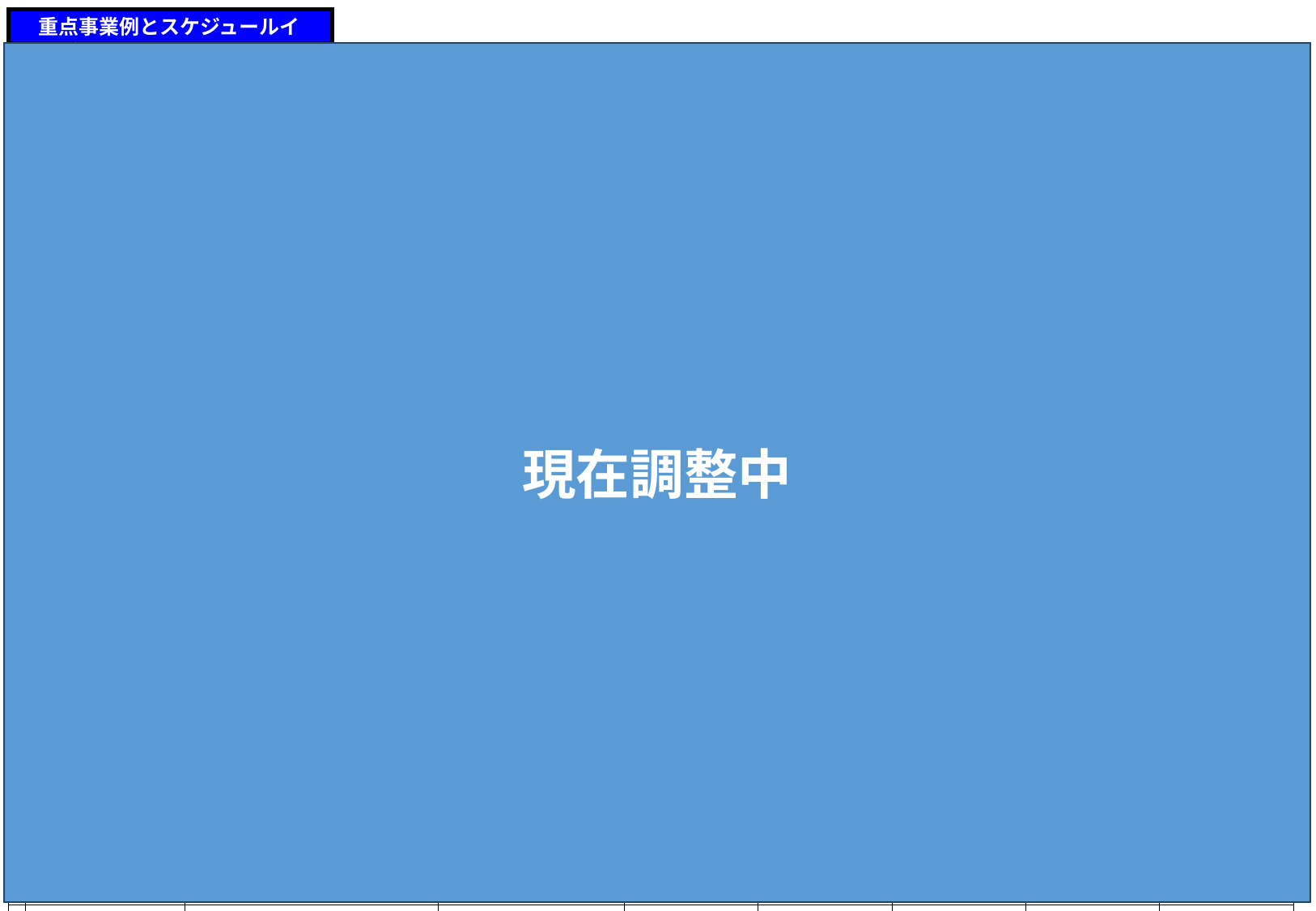

重点事業例とスケジュールイメージ
|  |  |  |  |  |  |  |  |  |  |
| --- | --- | --- | --- | --- | --- | --- | --- | --- | --- |
| ※　スケジュールについては、策定時のイメージ。 |  |  |  |  |  |  |  |  |  |
| 施策名 |  |  | 概要 | 取組主体 | スケジュールイメージ |  |  |  |  |
|  |  |  |  |  | ２０２６ | ２０２７ | ２０２８ | ２０２９ | ２０３０ |
| 文化力を活用した世界に誇れる魅力あふれる都市 |  |  |  |  |  |  |  |  |  |
|  | 大阪らしい芸術文化の魅力の創出 |  | 国が主導する文化プログラムの動きを踏まえた取組みとして、大阪の文化資源である伝統芸能を観光資源として活用するためのコンテンツ創造、並びに地域の魅力を発信する事業を実施する。 | 大阪市 |  |  |  |  |  |
|  | 美術館・博物館の魅力向上 |  | 『大阪市ミュージアムビジョン』に掲げる、①大阪の知を拓く、②大阪を元気にする、③学びと活動の拠点へを目標に、「都市のコアとしてのミュージアム」の実現に向け、都市魅力の向上と新たな文化・人材の創出に貢献する。 | 大阪市 |  |  |  |  |  |
|  | 大阪文化芸術創出事業 （文化芸術の魅力発信） |  | 文化を核として大阪の都市魅力を創造し、広く国内外に発信していく事業として、大阪文化芸術フェスを実施する。府内のホールや劇場、公園において、大阪が誇る上方伝統芸能や上方演芸をはじめ、音楽や演劇等、多彩で豊かな文化資源を活用した様々なプログラムを実施し、多くの観光客を呼び込むことを目指す。 | 大阪府・大阪市・ 大阪観光局・ 大阪商工会議所・ 一般財団法人関西観光本部 |  |  |  |  |  |
|  | 大阪文化芸術創出事業 （公演機会の創出） |  | 新型コロナウイルス感染症と共存しながら、文化芸術活動の回復に取り組むため、大阪市と連携して文化芸術プログラムを実施し、大阪ゆかりのアーティスト・演芸人や劇団・楽団等の公演・活動の場を創出するとともに、府民に文化芸術に触れる機会を提供する。 | 大阪府・大阪市・ 大阪観光局・ 大阪商工会議所・ 一般財団法人関西観光本部 |  |  |  |  |  |
|  | 大阪文化芸術創出事業 （文化芸術活動の助成） |  | 新型コロナウイルスの感染拡大により、舞台公演等の文化芸術活動に影響を受けているアーティストや文化芸術団体等の活動を支援するため、大阪市と連携し、公演実施にかかる会場使用料を補助する。 | 大阪府・大阪市・ 大阪観光局・ 大阪商工会議所・ 一般財団法人関西観光本部 |  |  |  |  |  |
| スポーツによる活力にあふれる都市 |  |  |  |  |  |  |  |  |  |
|  | 国際競技大会、イベント等の誘致・開催 |  | 大阪のブランド力を活用して国際競技大会などを誘致し、トップアスリートの競技を直接観戦し、スポーツの感動や興奮を体験できる機会を提供する。 | 大阪市 |  |  |  |  |  |
|  | 大阪マラソン開催事業 |  | さらなる魅力づくりに取り組むとともに、大会の国際化を推進することにより、世界トップレベルの市民マラソンをめざす。 | 大阪府・大阪市・ 一般財団法人大阪陸上競技協会 |  |  |  |  |  |
|  | 舞洲スポーツ振興事業 |  | 舞洲を拠点に活動するプロスポーツチームと大阪市が中心となり、情報発信、イベント、人材育成等のスポーツ振興事業を実施する。 | 大阪市・経済団体・民間事業者 |  |  |  |  |  |
|  | 大阪スポーツプロジェクト推進事業 |  | スポーツによる都市魅力の向上につなげるため、在阪スポーツチームと一体となった組織を設立し、スポーツツーリズムを推進する。 | 大阪府・民間事業者 |  |  |  |  |  |
|  | スポーツツーリズムモデル事業 |  | アウトドアスポーツや武道を中心とした新たなスポーツツーリズムの需要を喚起するため、府内の観光資源と組み合わせた取組みをすすめる。 | 大阪府・民間事業者 |  |  |  |  |  |
|  | スポーツ情報発信事業 |  | 大阪を訪れる国内外の観光客に対し、試合情報やスポーツ体験等のスポーツ情報を広く発信することでスポーツツーリズムにつなげる。 | 大阪府 |  |  |  |  |  |
現在調整中
・モデルプログラムの実施、検証
・民間主導による伝統芸能プログラムの実施
・感染防止対策を徹底し、事業実施
・事業実施
・多彩で豊かな大阪の文化の魅力を発信
・世界に向けたプロモーションの展開
・国内からの誘客を促進するプロモーションの展開
・文化芸術に関する公演・活動の場を創出し、府民等が文化芸術に触れる機会を提供
・文化芸術活動の自粛を余儀なくされた団体等に対し、公演実施にかかる費用の一部を補助
・感染防止対策を徹底し、事業実施
・事業実施
・幅広い国・地域からの参加促進に向けたプロモーションの展開
・さらなる魅力向上に向けた施策検討
・事業実施
・感染防止対策を徹底し、事業実施
・大阪スポーツプロジェクト（仮称）の設立
・プロスポーツチーム等と連携した施策展開
・国内観光客を中心とした事業展開
・インバウンドを含めた事業展開
・インバウンド向けニーズの把握及び企画検討
・幅広い国・地域からの集客に向けたプロモーションの展開
・令和２年度に新たに開設したスポーツ情報専門ホームページを活用し、国内外に向けて情報を発信
・スポーツツーリズムの促進につながるサイクリング・武道等の体験型スポーツコンテンツの開拓
25